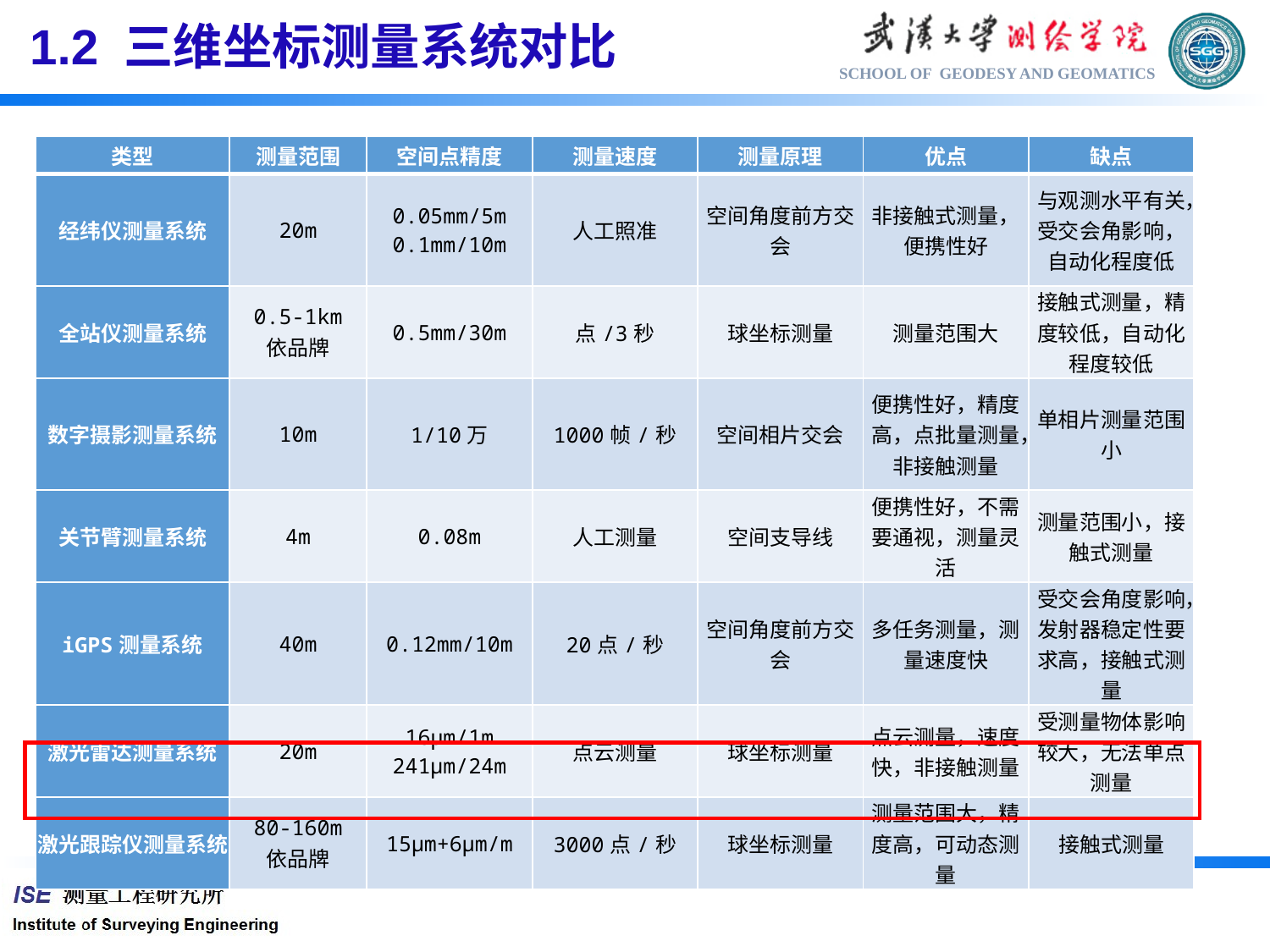

1.2 三维坐标测量系统对比
| 类型 | 测量范围 | 空间点精度 | 测量速度 | 测量原理 | 优点 | 缺点 |
| --- | --- | --- | --- | --- | --- | --- |
| 经纬仪测量系统 | 20m | 0.05mm/5m 0.1mm/10m | 人工照准 | 空间角度前方交会 | 非接触式测量，便携性好 | 与观测水平有关，受交会角影响，自动化程度低 |
| 全站仪测量系统 | 0.5-1km 依品牌 | 0.5mm/30m | 点/3秒 | 球坐标测量 | 测量范围大 | 接触式测量，精度较低，自动化程度较低 |
| 数字摄影测量系统 | 10m | 1/10万 | 1000帧/秒 | 空间相片交会 | 便携性好，精度高，点批量测量，非接触测量 | 单相片测量范围小 |
| 关节臂测量系统 | 4m | 0.08m | 人工测量 | 空间支导线 | 便携性好，不需要通视，测量灵活 | 测量范围小，接触式测量 |
| iGPS测量系统 | 40m | 0.12mm/10m | 20点/秒 | 空间角度前方交会 | 多任务测量，测量速度快 | 受交会角度影响，发射器稳定性要求高，接触式测量 |
| 激光雷达测量系统 | 20m | 16μm/1m 241μm/24m | 点云测量 | 球坐标测量 | 点云测量，速度快，非接触测量 | 受测量物体影响较大，无法单点测量 |
| 激光跟踪仪测量系统 | 80-160m 依品牌 | 15μm+6μm/m | 3000点/秒 | 球坐标测量 | 测量范围大，精度高，可动态测量 | 接触式测量 |

6